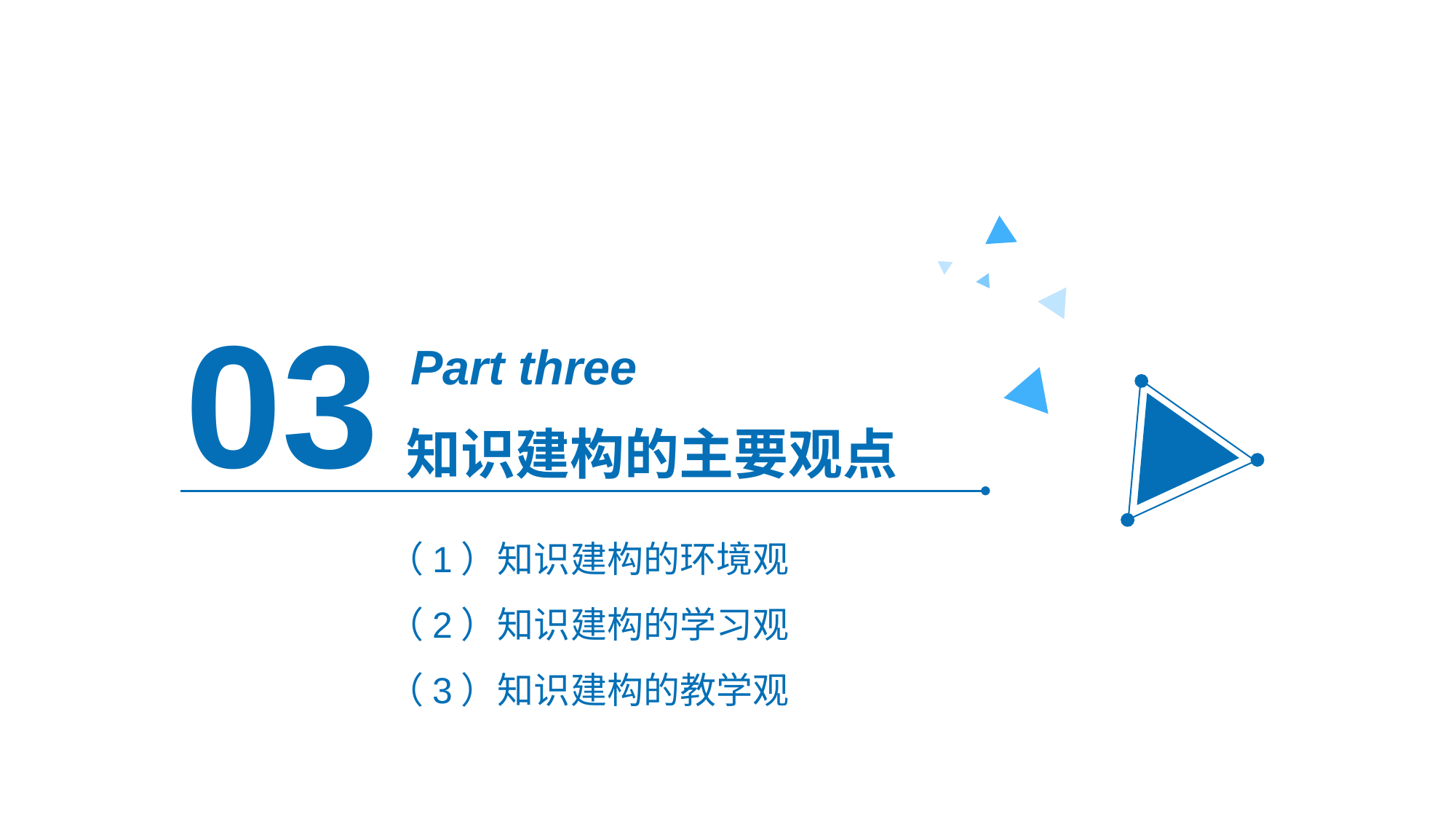

03
Part three

知识建构的主要观点

（1）知识建构的环境观
（2）知识建构的学习观
（3）知识建构的教学观